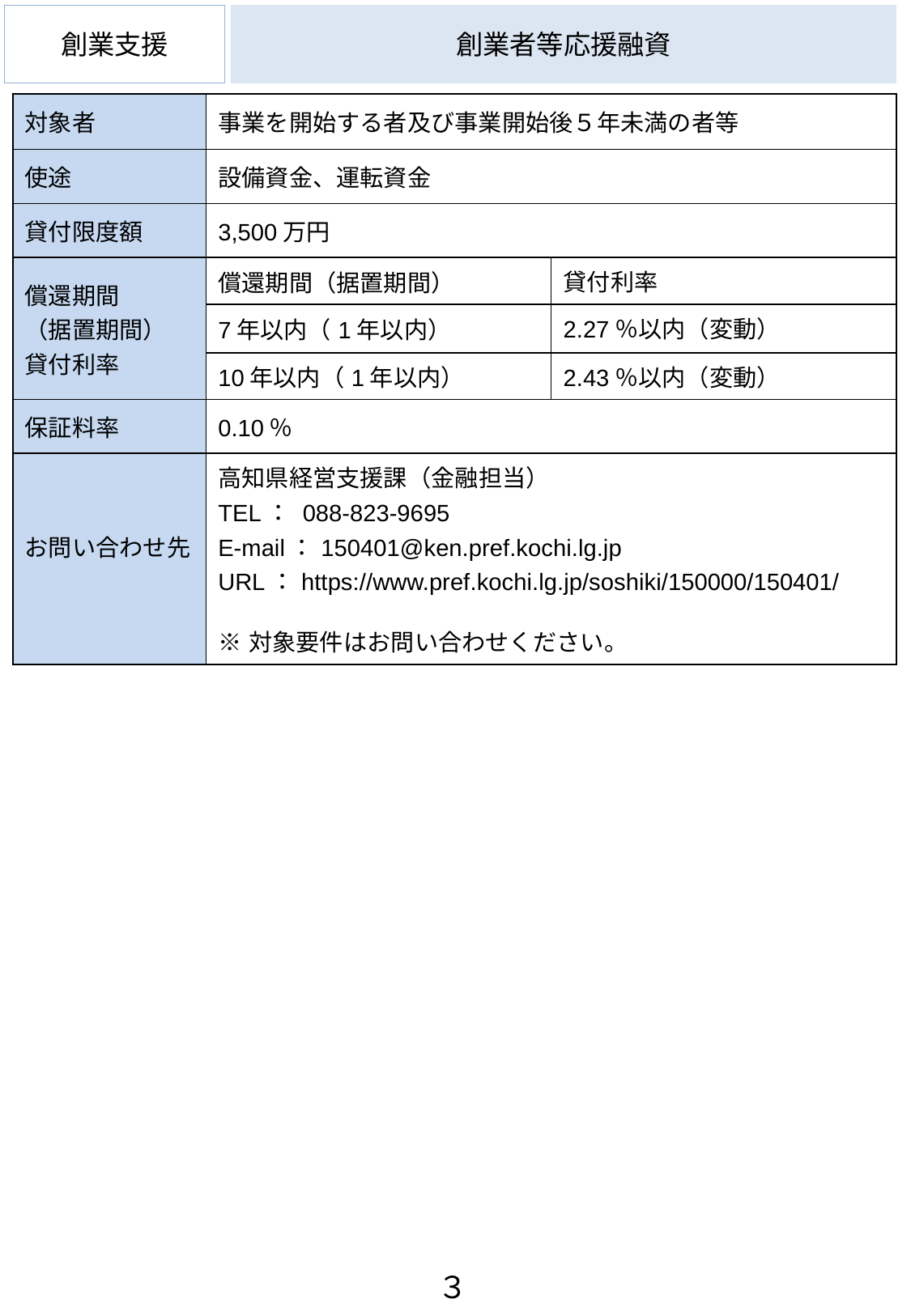

創業支援
# 創業者等応援融資
| 対象者 | 事業を開始する者及び事業開始後５年未満の者等 |  |
| --- | --- | --- |
| 使途 | 設備資金、運転資金 |  |
| 貸付限度額 | 3,500万円 |  |
| 償還期間 （据置期間） 貸付利率 | 償還期間（据置期間） | 貸付利率 |
|  | 7年以内（1年以内） | 2.27％以内（変動） |
|  | 10年以内（1年以内） | 2.43％以内（変動） |
| 保証料率 | 0.10％ |  |
| お問い合わせ先 | 高知県経営支援課（金融担当） TEL： 088-823-9695 E-mail：150401@ken.pref.kochi.lg.jp URL：https://www.pref.kochi.lg.jp/soshiki/150000/150401/ ※対象要件はお問い合わせください。 |  |
３